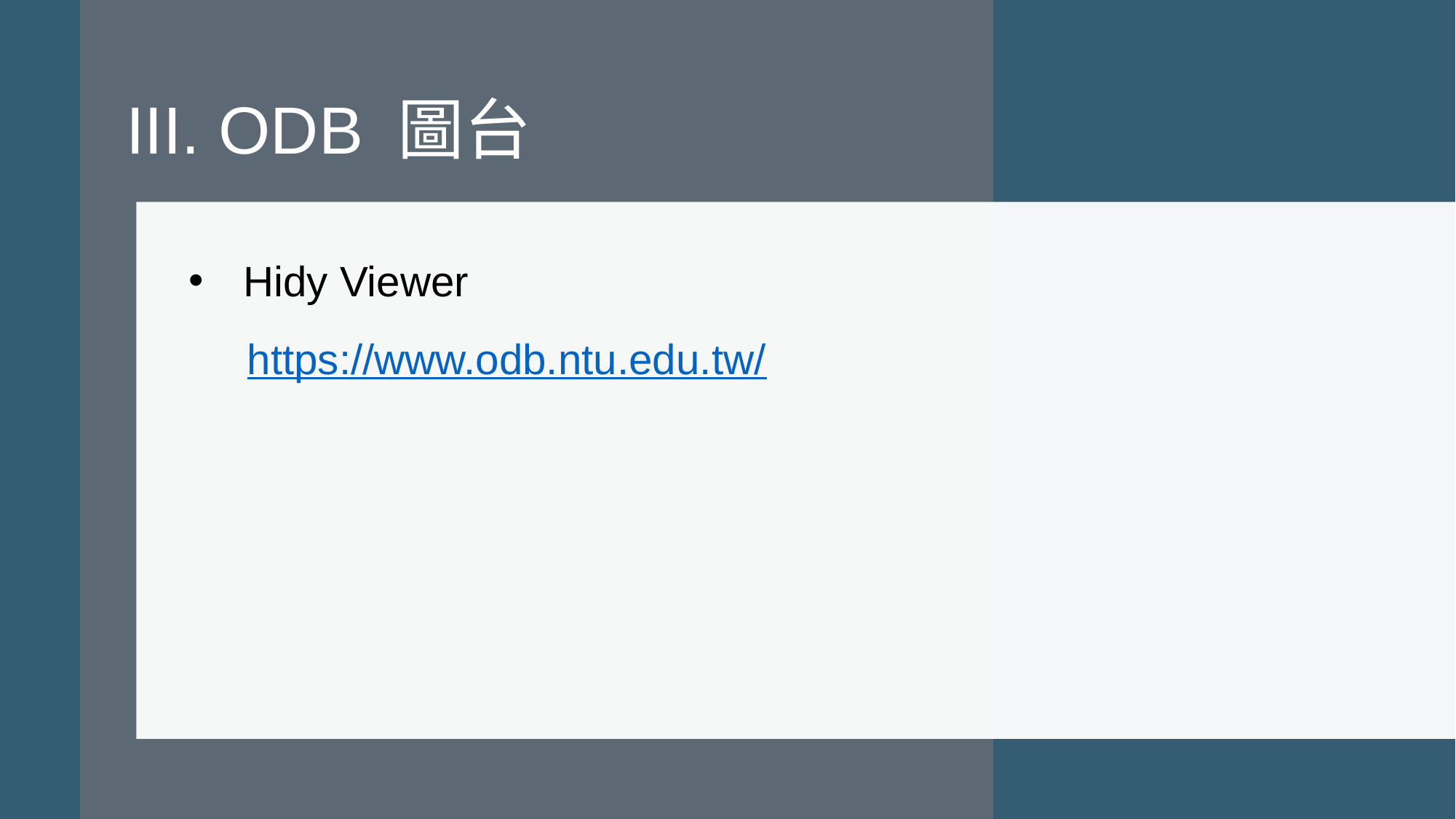

#
III. ODB 圖台

Hidy Viewer
https://www.odb.ntu.edu.tw/